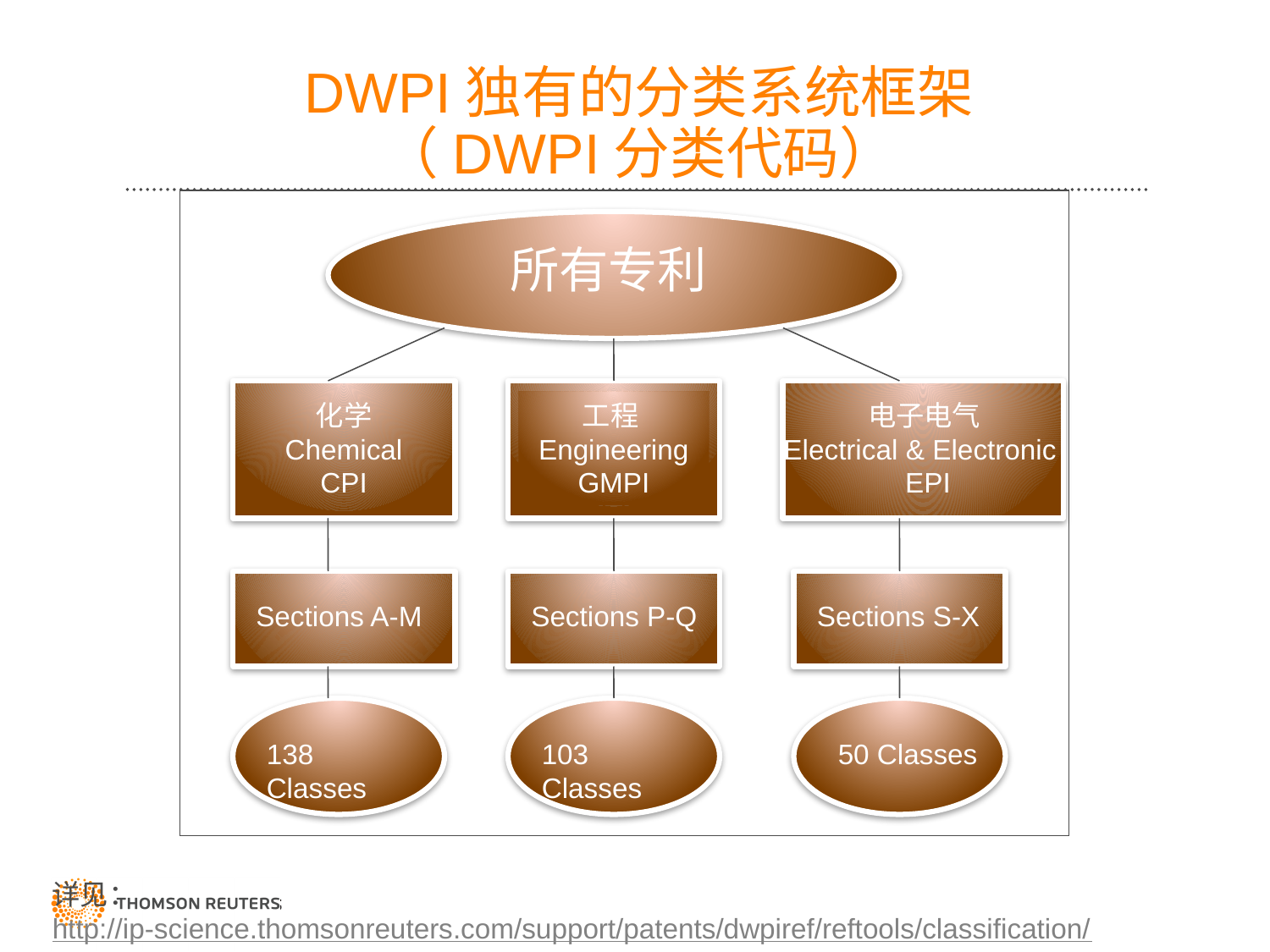

# DWPI独有的分类系统框架 （DWPI分类代码）

所有专利

化学 Chemical
CPI
工程Engineering
GMPI
电子电气
Electrical & Electronic   EPI

Sections A-M
Sections P-Q
Sections S-X

138 Classes
103 Classes
50 Classes
详见：
http://ip-science.thomsonreuters.com/support/patents/dwpiref/reftools/classification/